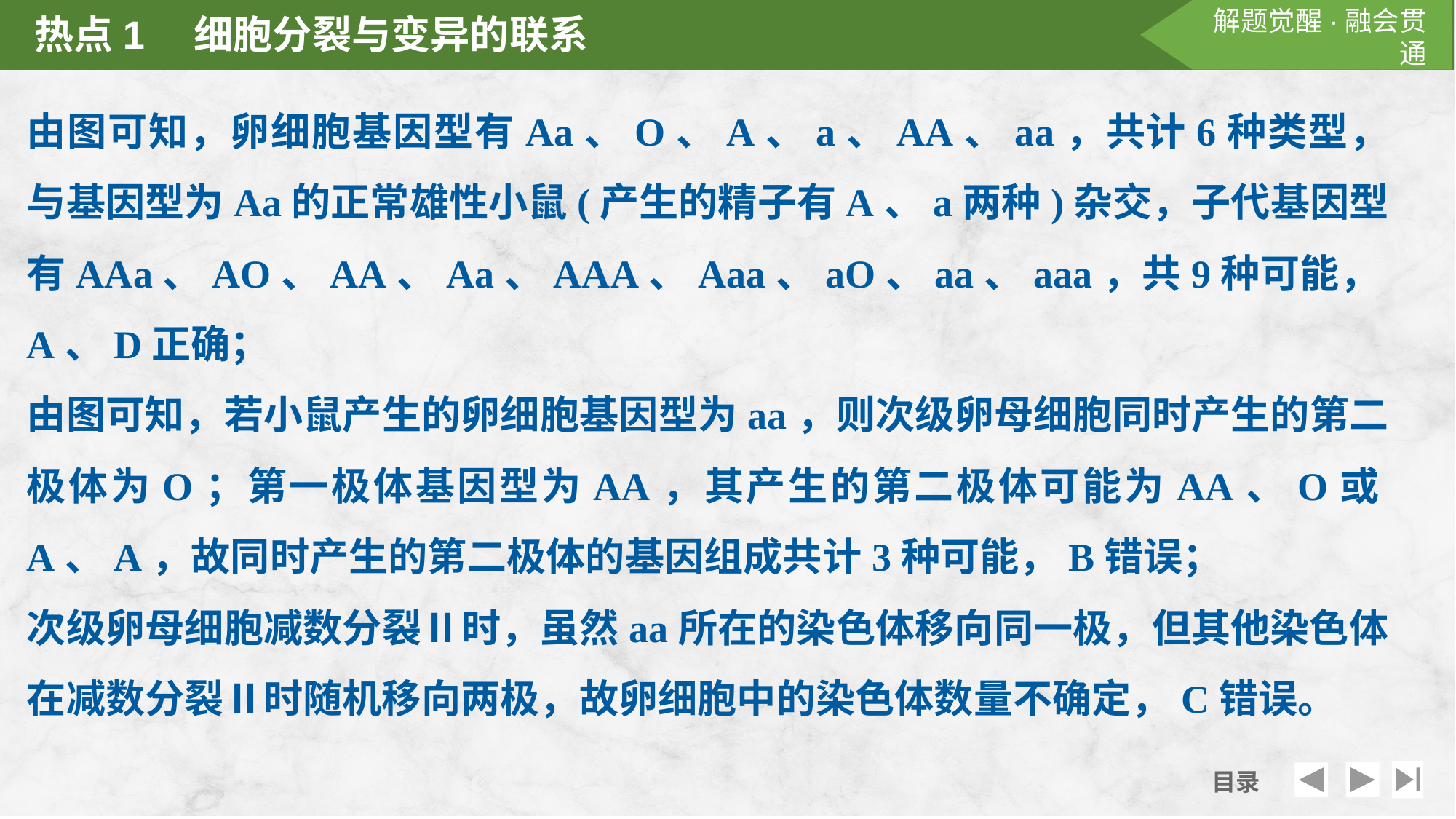

由图可知，卵细胞基因型有Aa、O、A、a、AA、aa，共计6种类型，与基因型为Aa的正常雄性小鼠(产生的精子有A、a两种)杂交，子代基因型有AAa、AO、AA、Aa、AAA、Aaa、aO、aa、aaa，共9种可能，A、D正确；
由图可知，若小鼠产生的卵细胞基因型为aa，则次级卵母细胞同时产生的第二极体为O；第一极体基因型为AA，其产生的第二极体可能为AA、O或A、A，故同时产生的第二极体的基因组成共计3种可能，B错误；
次级卵母细胞减数分裂Ⅱ时，虽然aa所在的染色体移向同一极，但其他染色体在减数分裂Ⅱ时随机移向两极，故卵细胞中的染色体数量不确定，C错误。